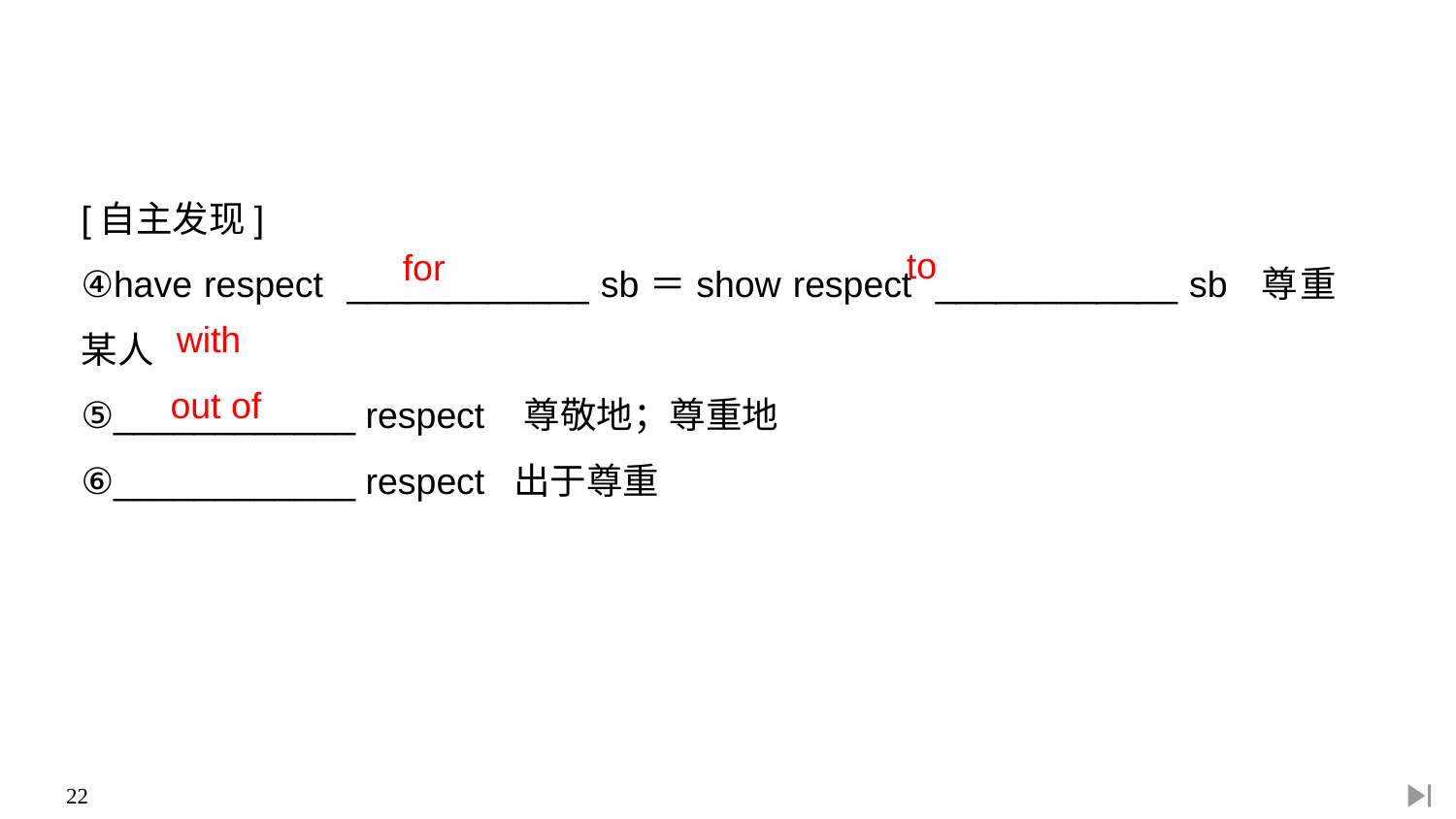

[自主发现]
④have respect  ____________ sb＝show respect  ____________ sb  尊重某人
⑤____________ respect   尊敬地；尊重地
⑥____________ respect  出于尊重
to
for
with
out of